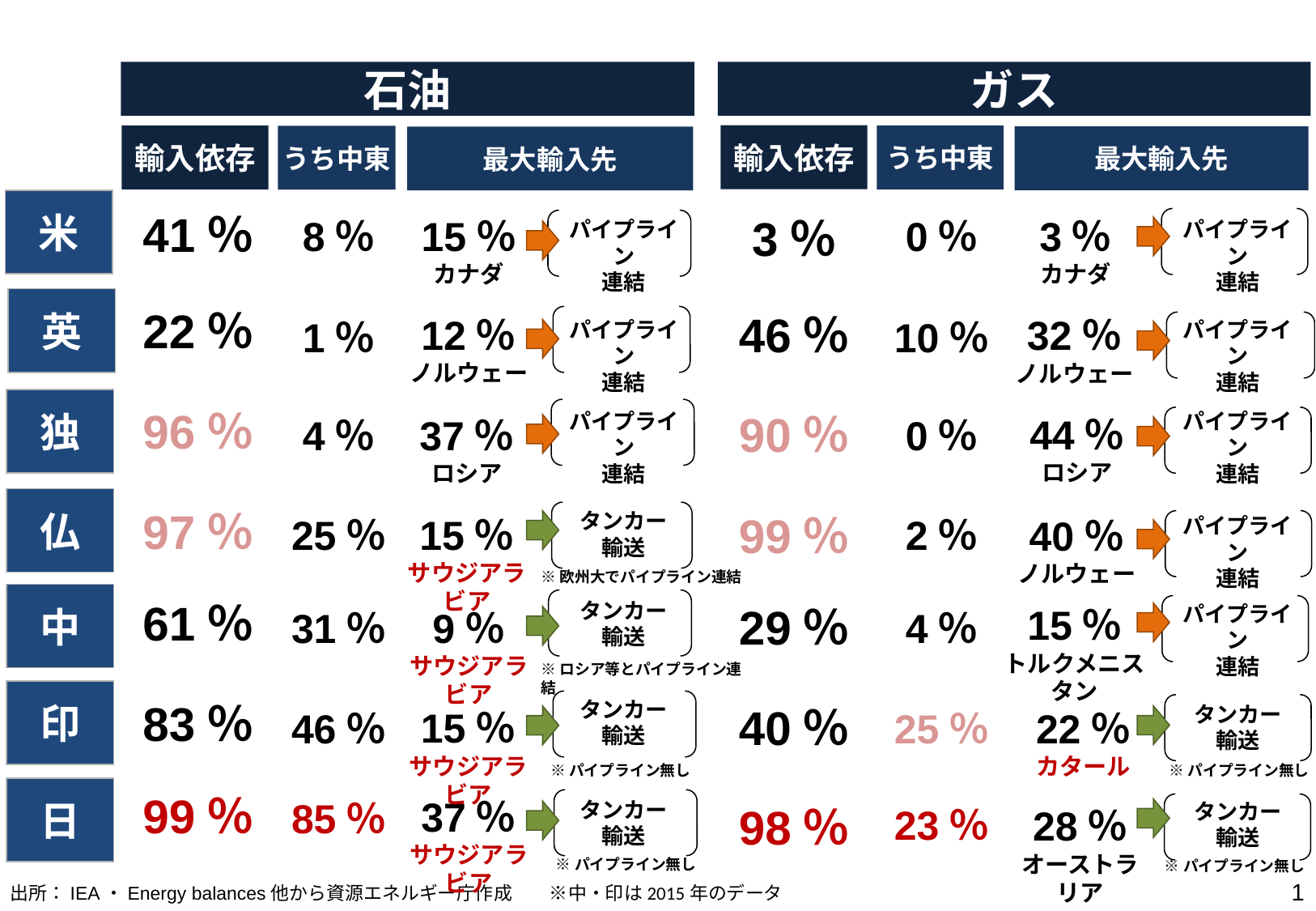

石油
ガス
輸入依存
輸入依存
うち中東
うち中東
最大輸入先
最大輸入先
米
41％
3％
15％
カナダ
3％
カナダ
8％
0％

パイプライン
連結
パイプライン
連結

英
22％
46％
12％
ノルウェー
32％
ノルウェー
1％
10％

パイプライン
連結
パイプライン
連結

独
96％

90％
パイプライン
連結
パイプライン
連結
44％
ロシア
37％
ロシア
4％
0％

仏
97％
99％
タンカー
輸送

15％
サウジアラビア
25％
2％
40％
ノルウェー
パイプライン
連結

※欧州大でパイプライン連結
中
61％

タンカー
輸送
29％
15％
トルクメニスタン
パイプライン
連結

9％
サウジアラビア
31％
4％

※ロシア等とパイプライン連結
印
83％
タンカー
輸送

40％
タンカー
輸送

15％
サウジアラビア
46％
25％
22％
カタール

※パイプライン無し
※パイプライン無し
日
99％
37％
サウジアラビア
85％

タンカー
輸送
タンカー
輸送
98％
23％

28％
オーストラリア

※パイプライン無し
※パイプライン無し
1
出所：IEA・Energy balances他から資源エネルギー庁作成　　※中・印は2015年のデータ